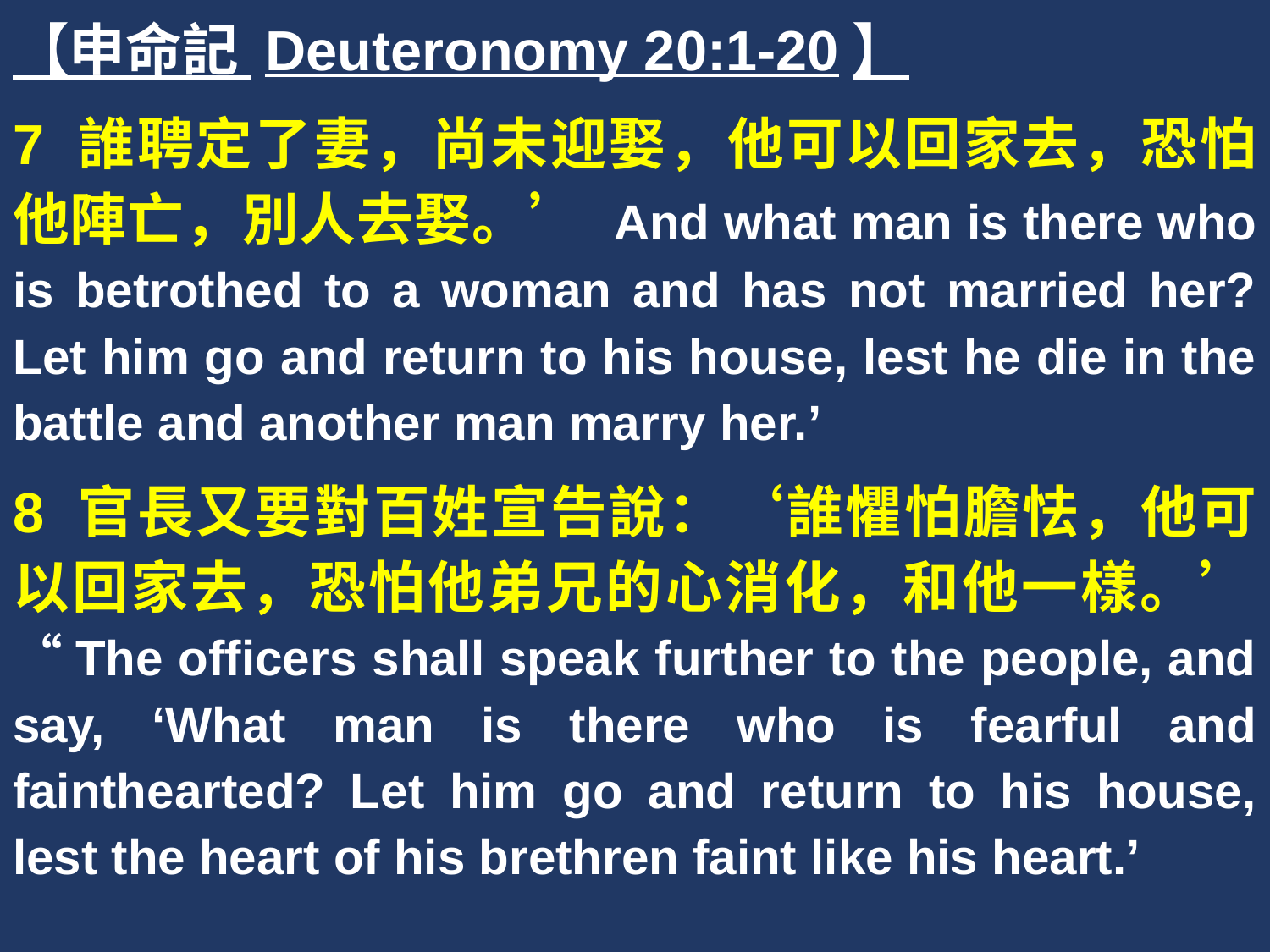

【申命記 Deuteronomy 20:1-20】
7 誰聘定了妻，尚未迎娶，他可以回家去，恐怕他陣亡，別人去娶。’ And what man is there who is betrothed to a woman and has not married her? Let him go and return to his house, lest he die in the battle and another man marry her.’
8 官長又要對百姓宣告說：‘誰懼怕膽怯，他可以回家去，恐怕他弟兄的心消化，和他一樣。’“The officers shall speak further to the people, and say, ‘What man is there who is fearful and fainthearted? Let him go and return to his house, lest the heart of his brethren faint like his heart.’